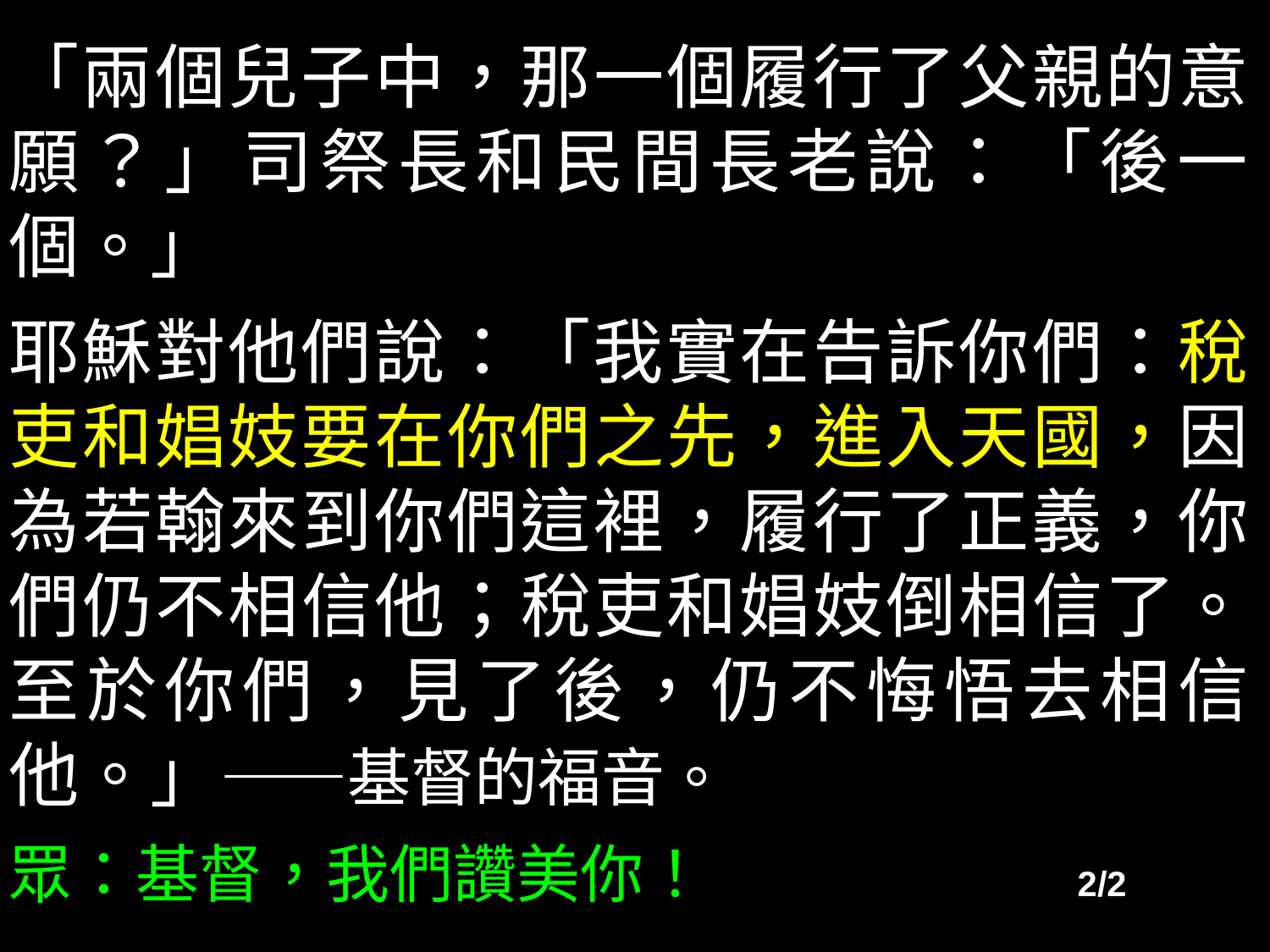

「兩個兒子中，那一個履行了父親的意願？」司祭長和民間長老說：「後一個。」
耶穌對他們說：「我實在告訴你們：稅吏和娼妓要在你們之先，進入天國，因為若翰來到你們這裡，履行了正義，你們仍不相信他；稅吏和娼妓倒相信了。至於你們，見了後，仍不悔悟去相信他。」——基督的福音。
眾：基督，我們讚美你！

2/2